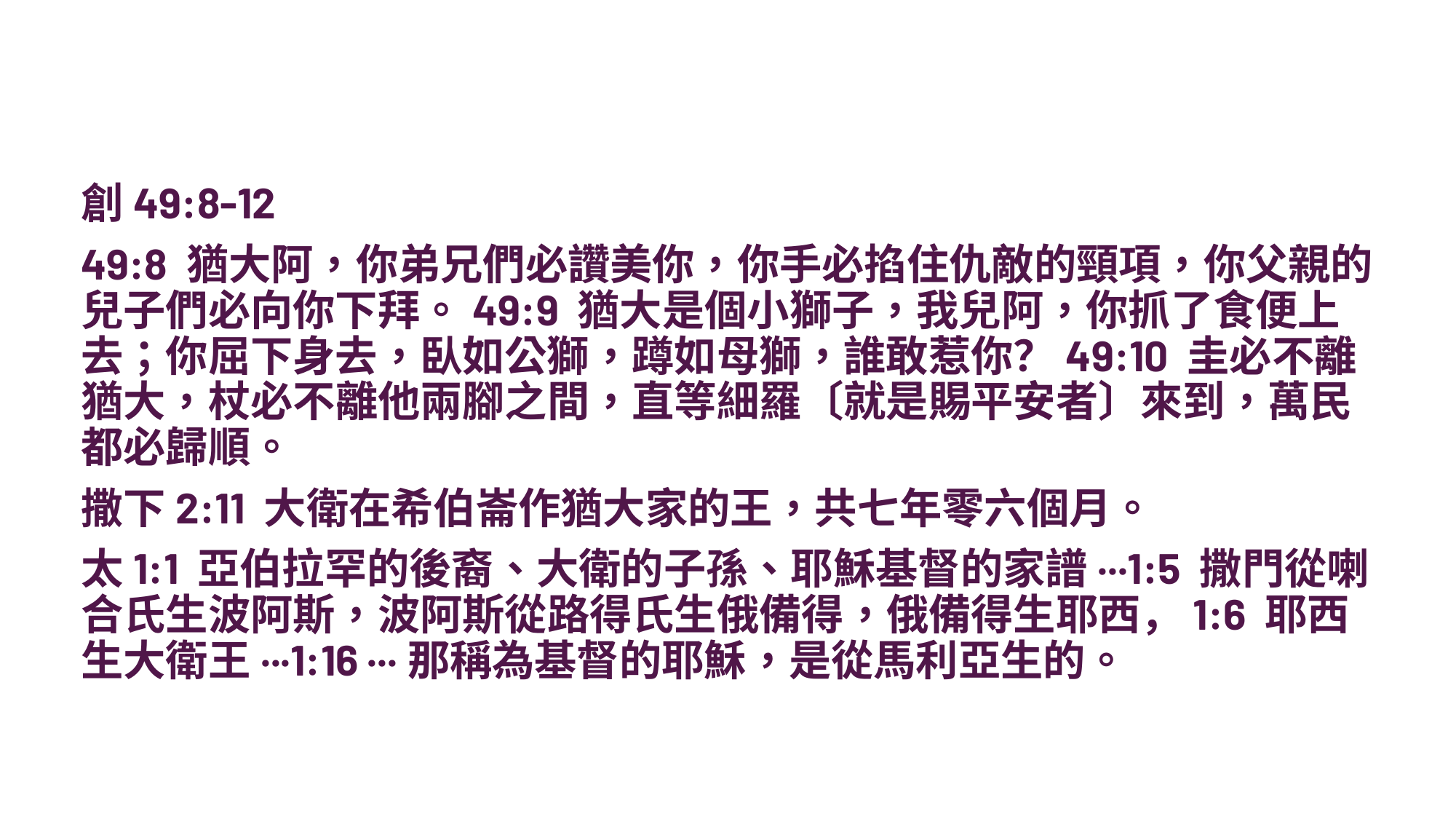

創49:8-12
49:8 猶大阿，你弟兄們必讚美你，你手必掐住仇敵的頸項，你父親的兒子們必向你下拜。49:9 猶大是個小獅子，我兒阿，你抓了食便上去；你屈下身去，臥如公獅，蹲如母獅，誰敢惹你？49:10 圭必不離猶大，杖必不離他兩腳之間，直等細羅〔就是賜平安者〕來到，萬民都必歸順。
撒下2:11 大衛在希伯崙作猶大家的王，共七年零六個月。
太1:1 亞伯拉罕的後裔、大衛的子孫、耶穌基督的家譜···1:5 撒門從喇合氏生波阿斯，波阿斯從路得氏生俄備得，俄備得生耶西，1:6 耶西生大衛王···1:16 ···那稱為基督的耶穌，是從馬利亞生的。